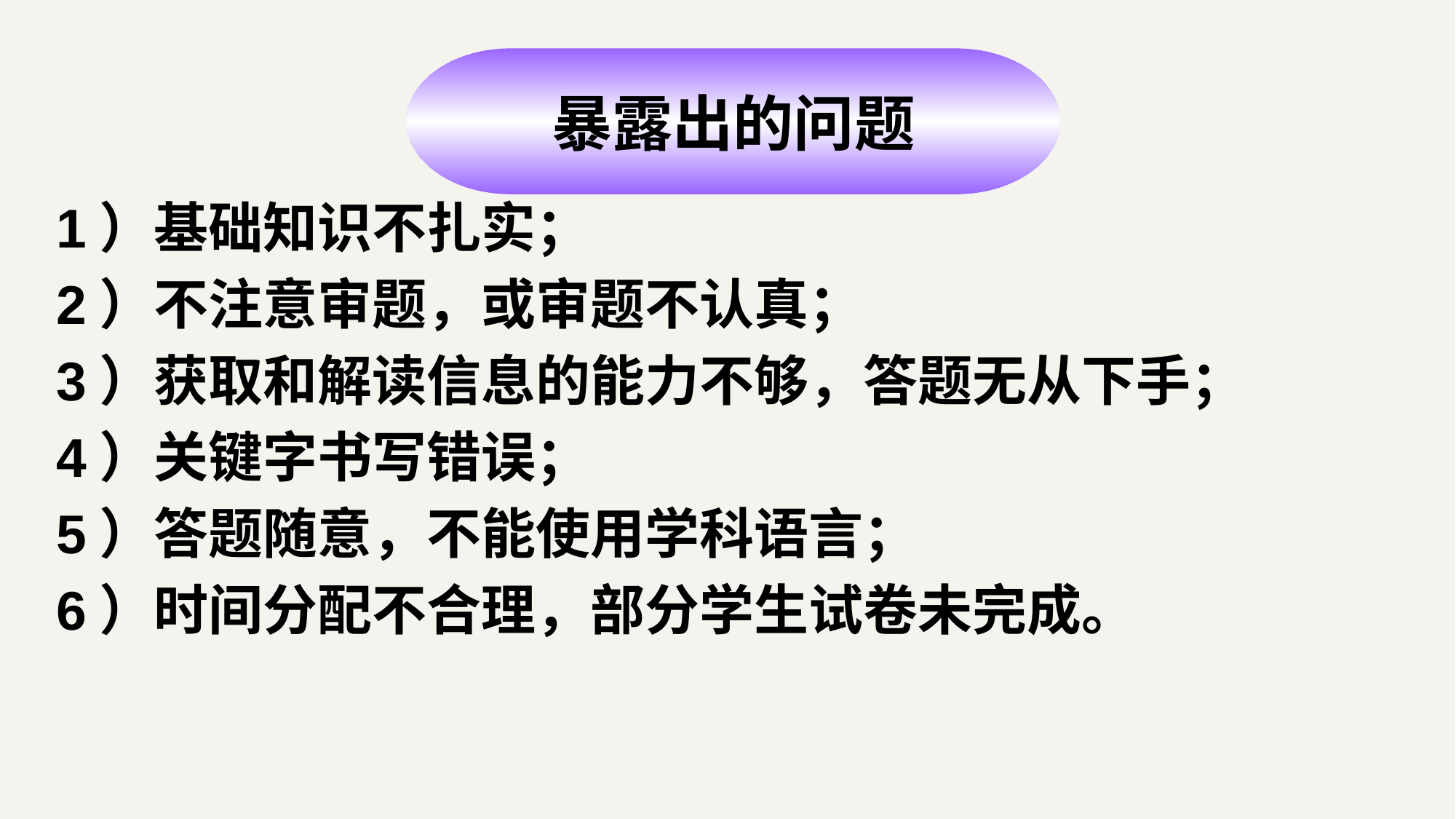

暴露出的问题
   1）基础知识不扎实；
   2）不注意审题，或审题不认真；
   3）获取和解读信息的能力不够，答题无从下手；
   4）关键字书写错误；
   5）答题随意，不能使用学科语言；
   6）时间分配不合理，部分学生试卷未完成。